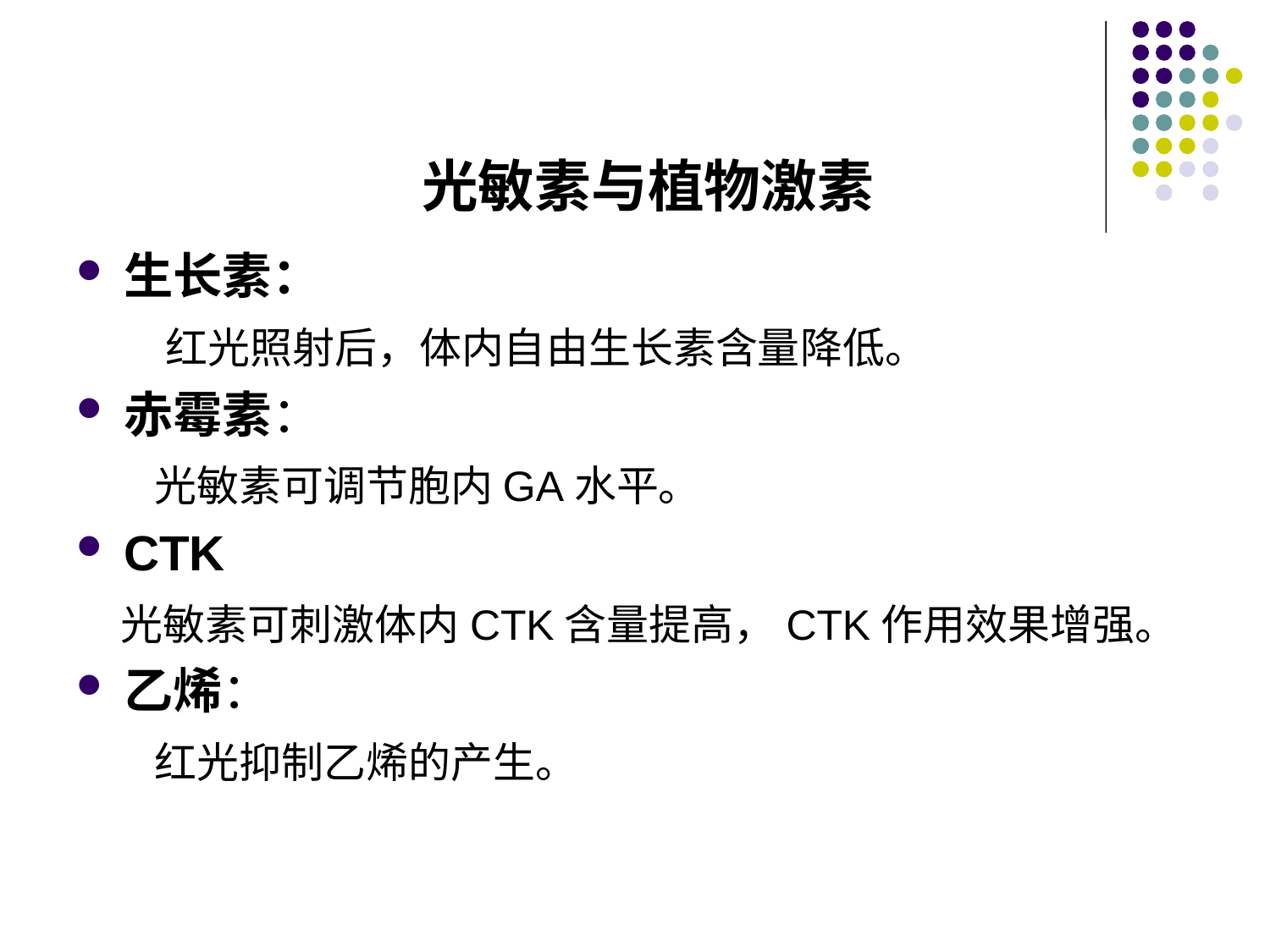

# 光敏素与植物激素
生长素：
       红光照射后，体内自由生长素含量降低。
赤霉素：
      光敏素可调节胞内GA水平。
CTK
   光敏素可刺激体内CTK含量提高，CTK作用效果增强。
乙烯：
      红光抑制乙烯的产生。